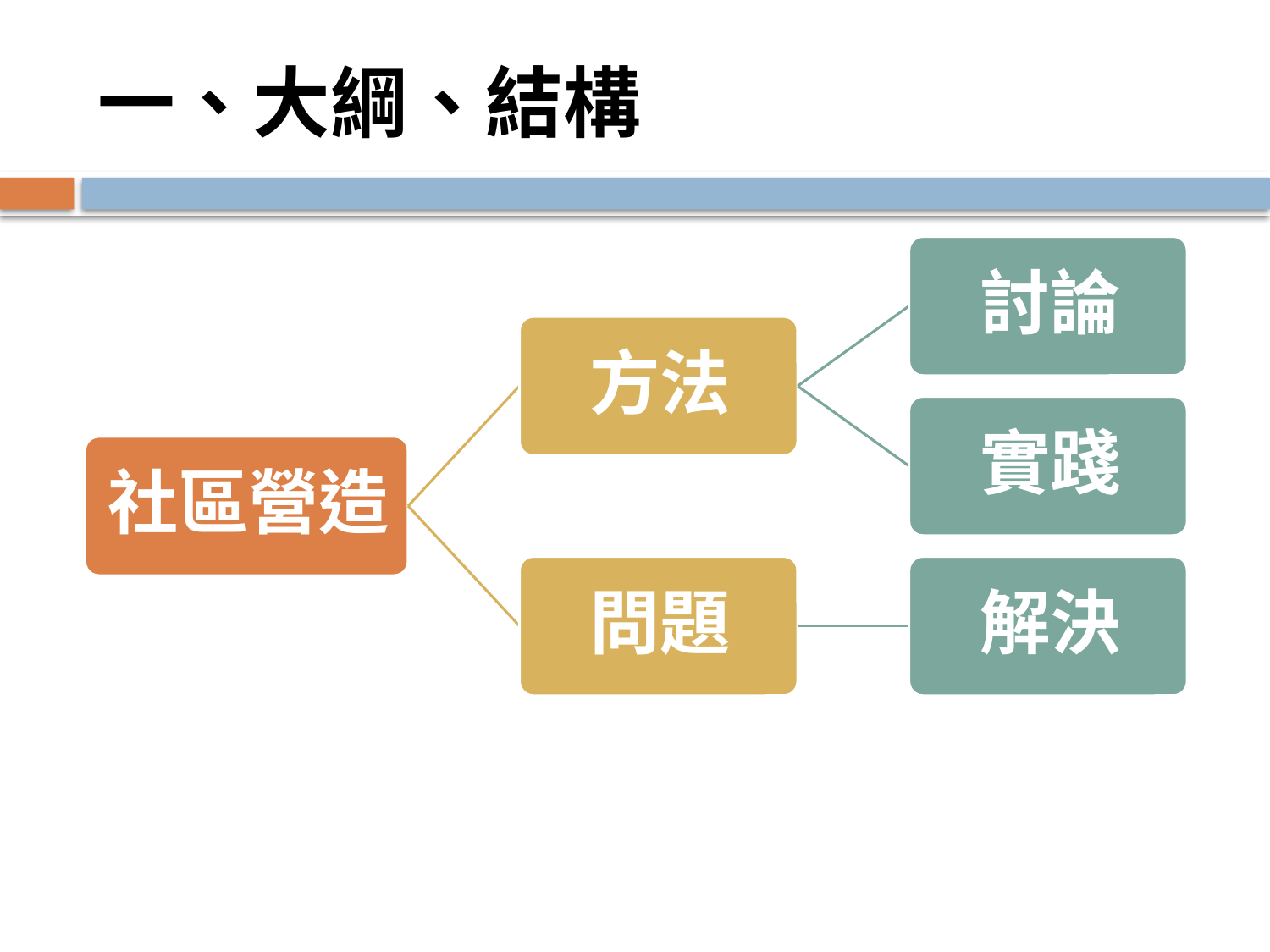

# 一、大綱、結構
社區營造

方法

討論

實踐

問題

解決